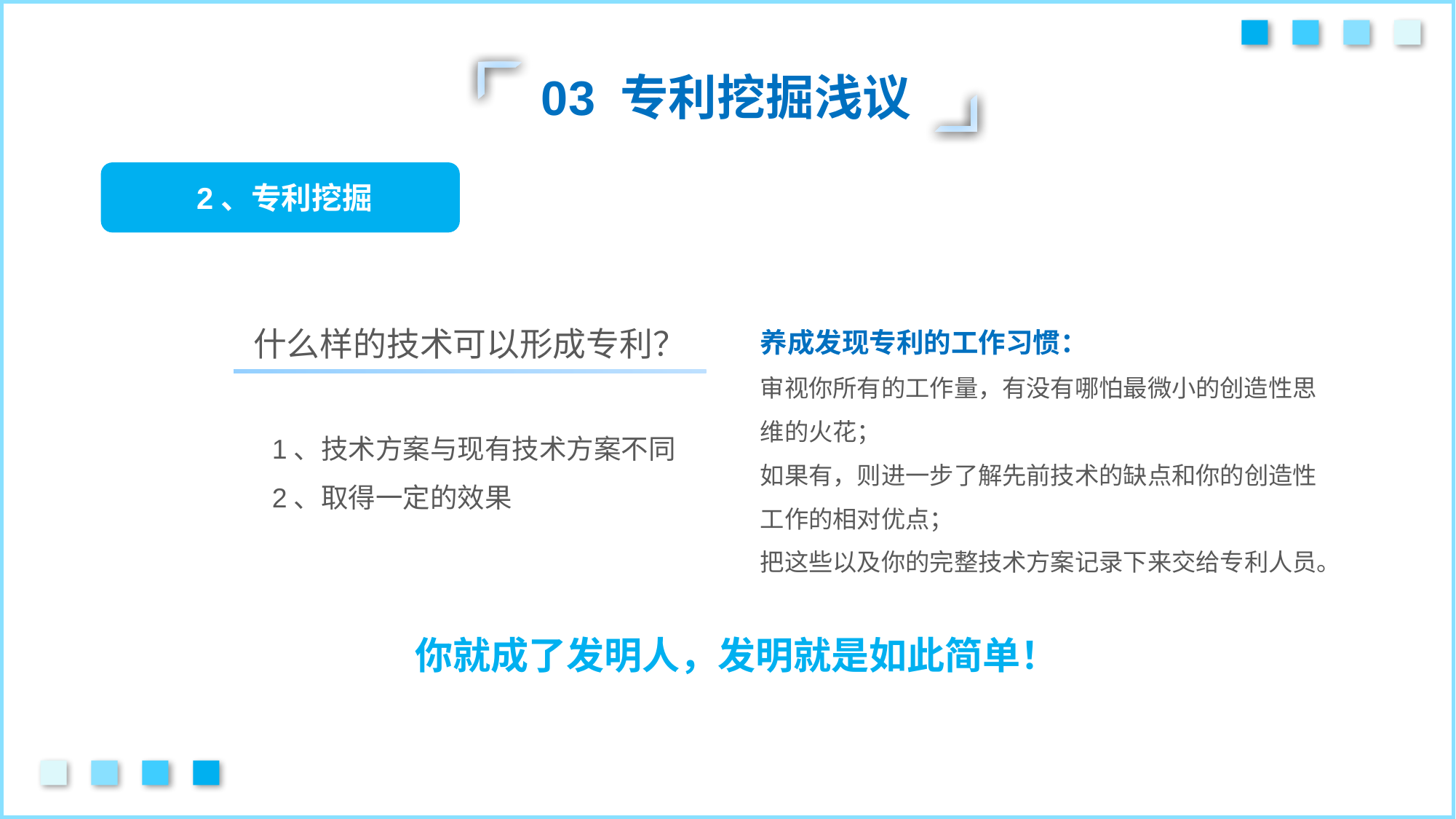

03 专利挖掘浅议

 2、专利挖掘
养成发现专利的工作习惯：
审视你所有的工作量，有没有哪怕最微小的创造性思维的火花；
如果有，则进一步了解先前技术的缺点和你的创造性工作的相对优点；
把这些以及你的完整技术方案记录下来交给专利人员。
什么样的技术可以形成专利？

1、技术方案与现有技术方案不同
2、取得一定的效果
 你就成了发明人，发明就是如此简单！